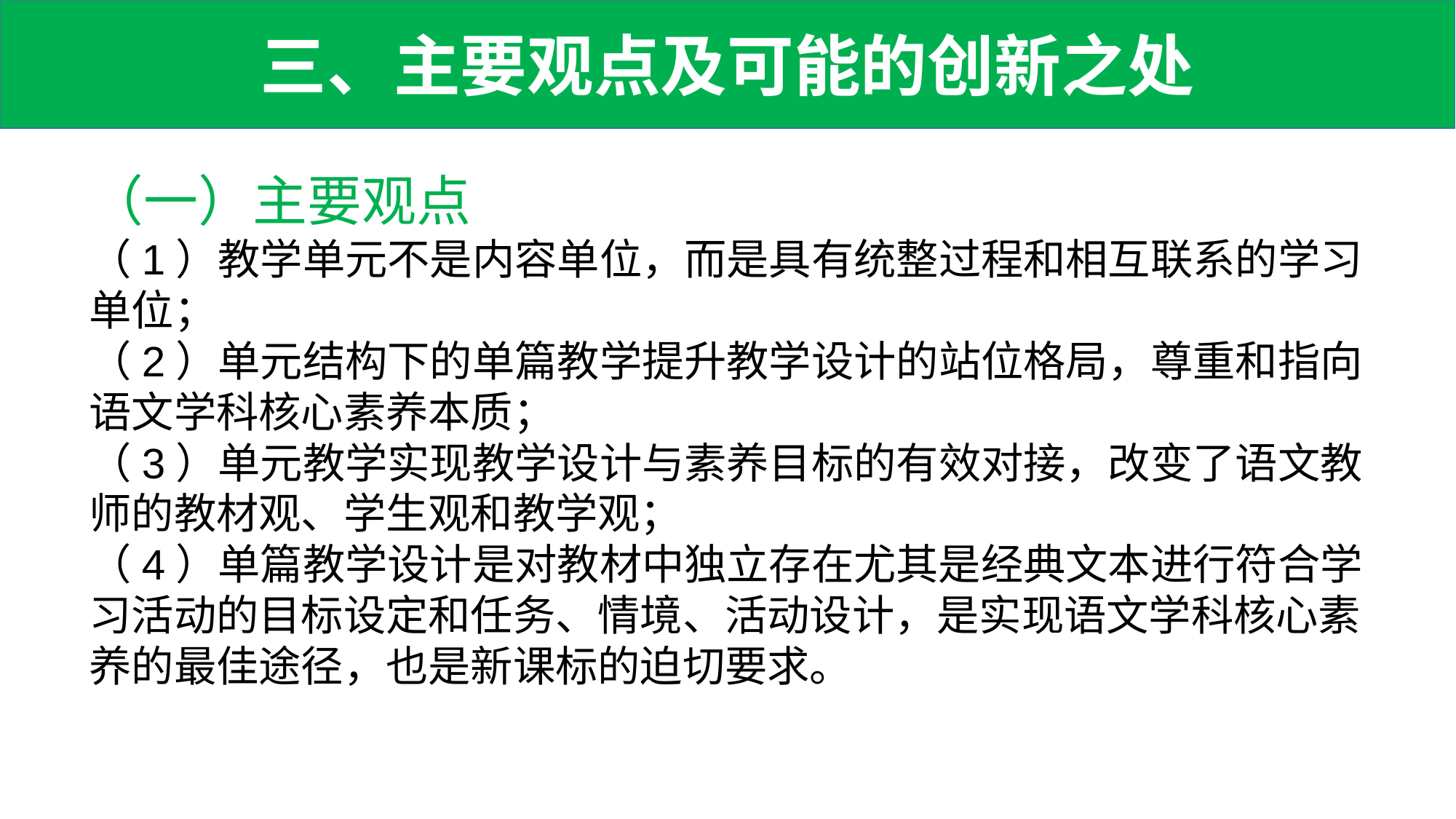

三、主要观点及可能的创新之处
（一）主要观点
（1）教学单元不是内容单位，而是具有统整过程和相互联系的学习单位；
（2）单元结构下的单篇教学提升教学设计的站位格局，尊重和指向语文学科核心素养本质；
（3）单元教学实现教学设计与素养目标的有效对接，改变了语文教师的教材观、学生观和教学观；
（4）单篇教学设计是对教材中独立存在尤其是经典文本进行符合学习活动的目标设定和任务、情境、活动设计，是实现语文学科核心素养的最佳途径，也是新课标的迫切要求。